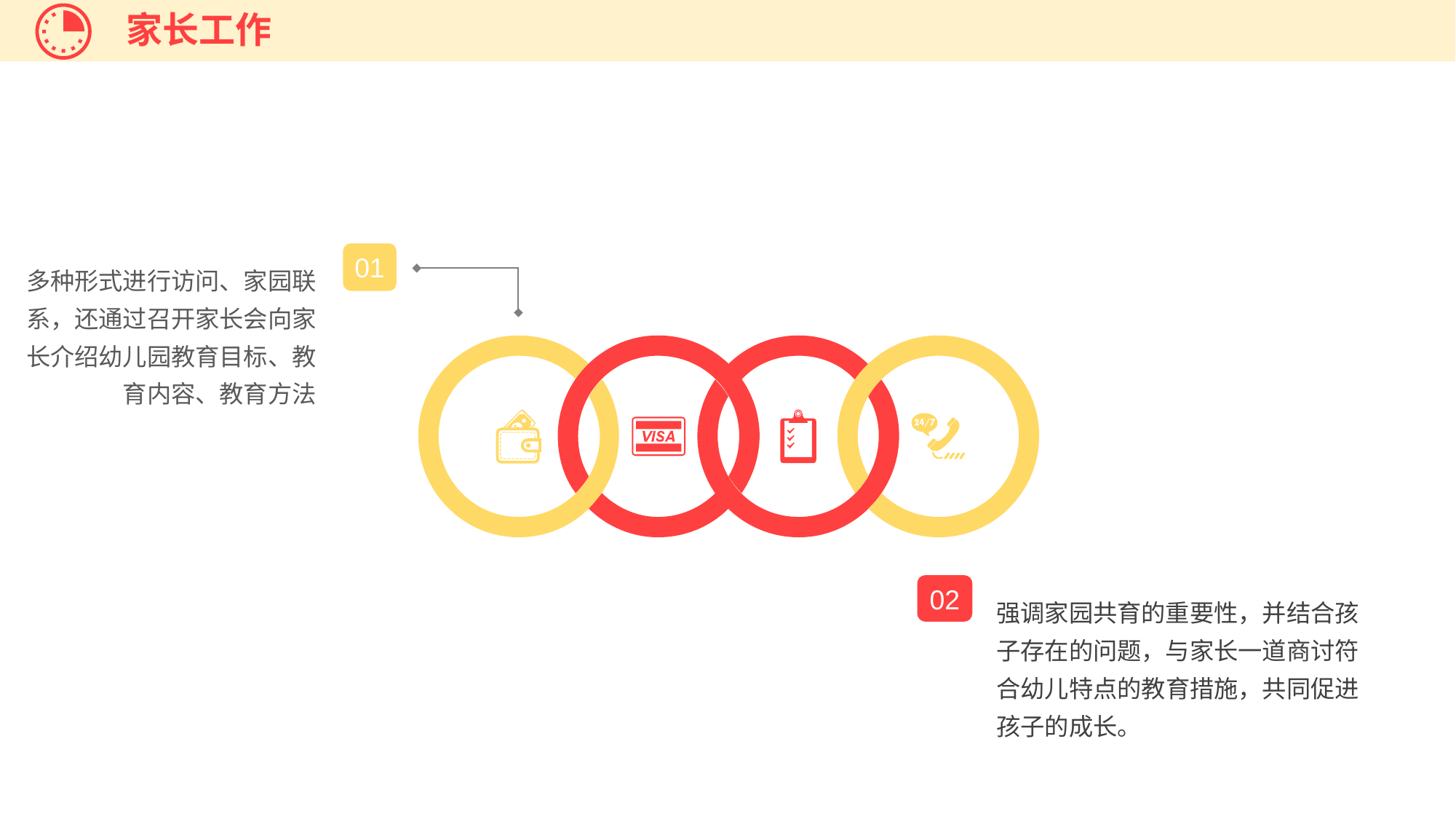

家长工作

01
多种形式进行访问、家园联系，还通过召开家长会向家长介绍幼儿园教育目标、教育内容、教育方法

02
强调家园共育的重要性，并结合孩子存在的问题，与家长一道商讨符合幼儿特点的教育措施，共同促进孩子的成长。